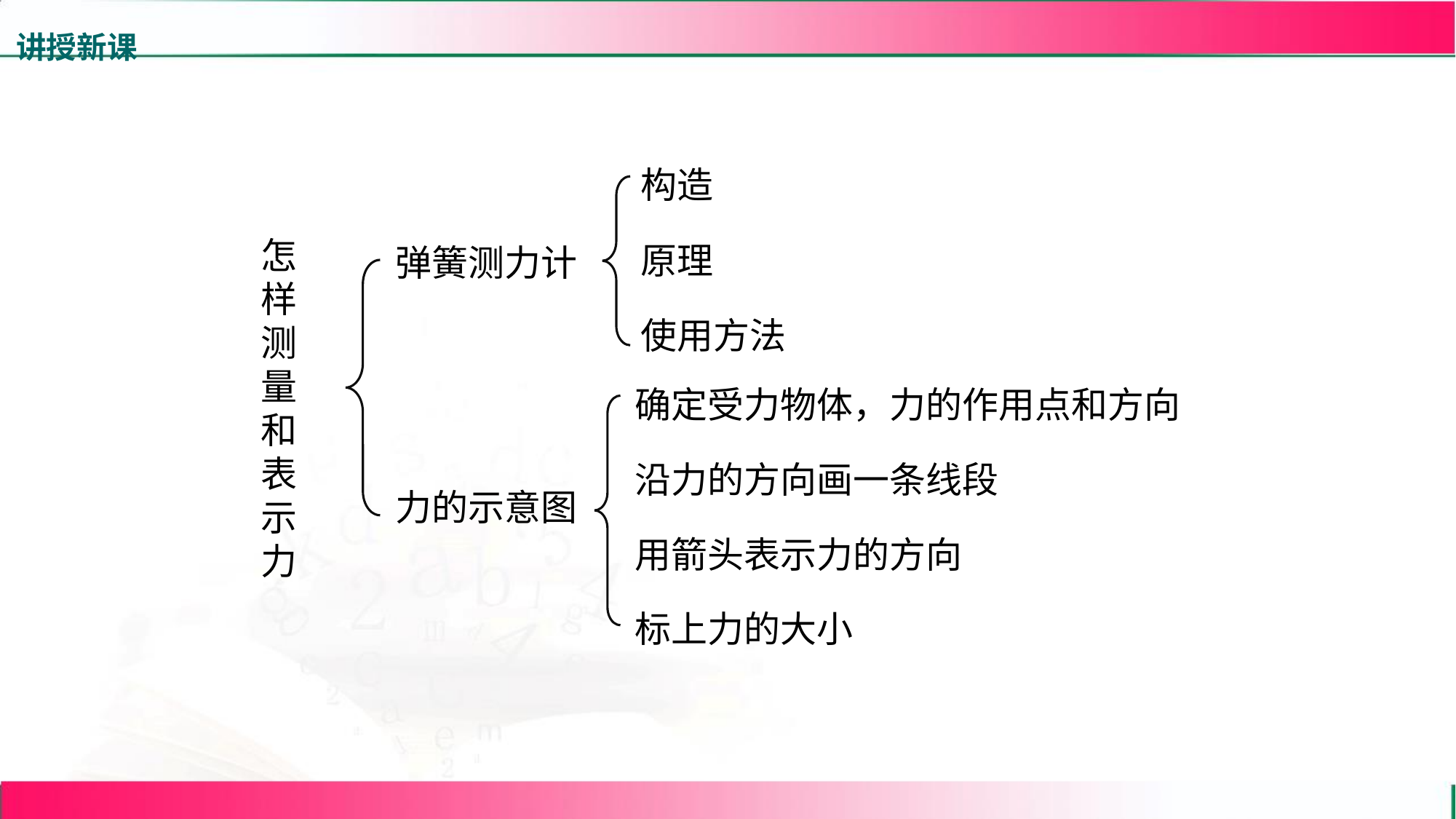

讲授新课
构造

怎样测量和表示力
原理
弹簧测力计

使用方法
确定受力物体，力的作用点和方向

沿力的方向画一条线段
力的示意图
用箭头表示力的方向
标上力的大小